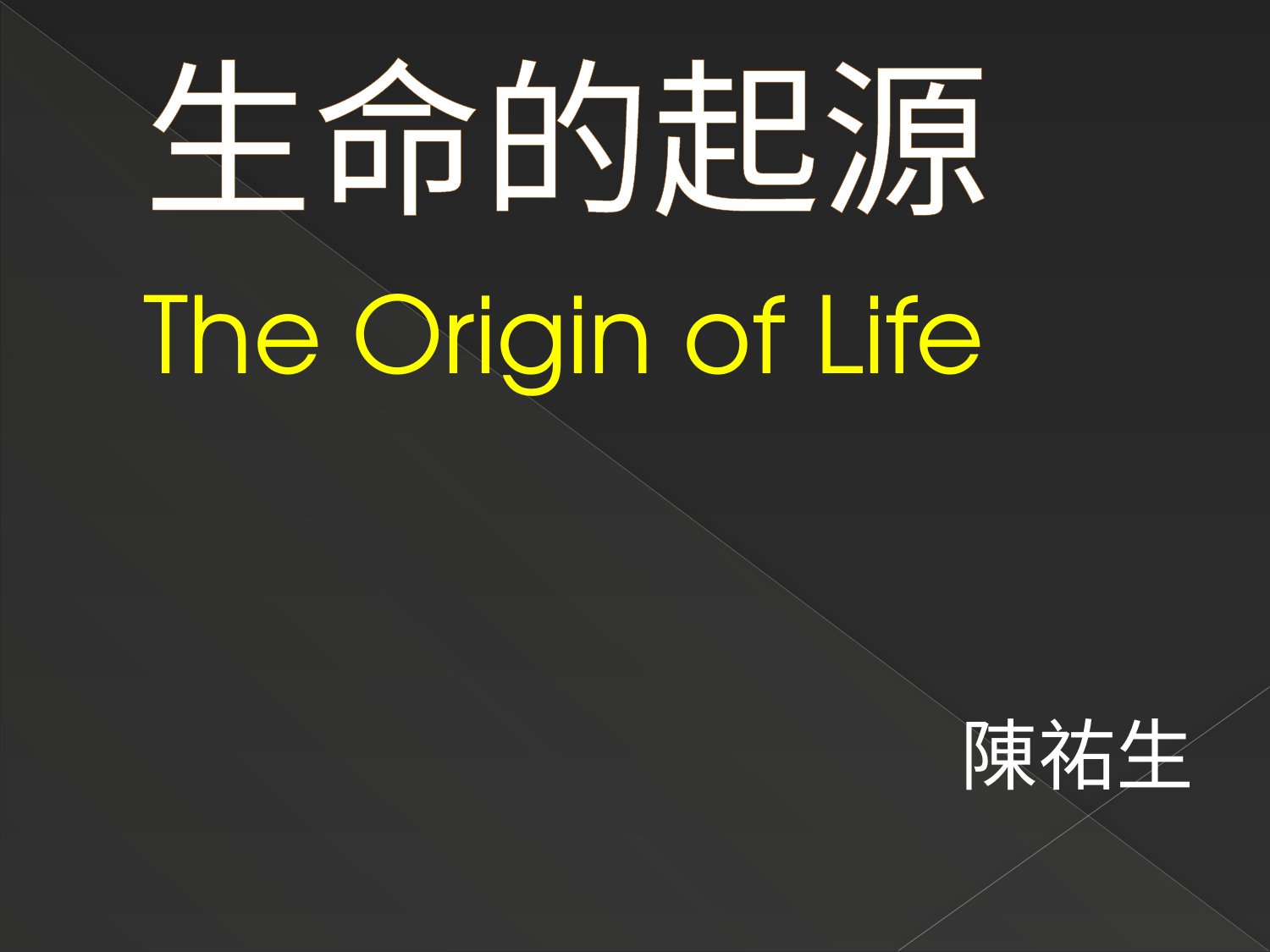

# 生命的起源
  The Origin of Life

陳祐生